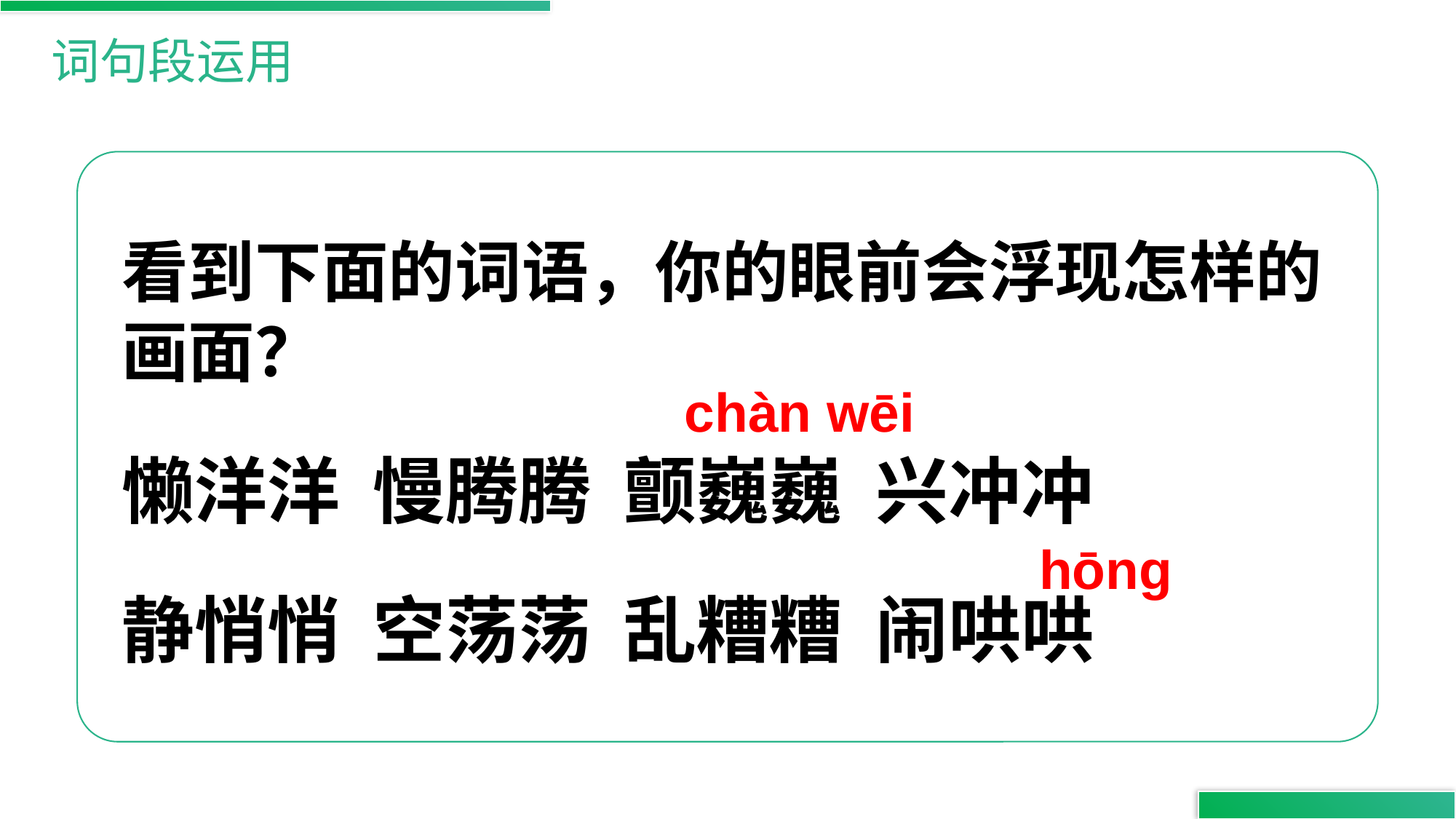

词句段运用
看到下面的词语，你的眼前会浮现怎样的画面？
wēi
chàn
懒洋洋  慢腾腾  颤巍巍  兴冲冲

静悄悄  空荡荡  乱糟糟  闹哄哄
hōng